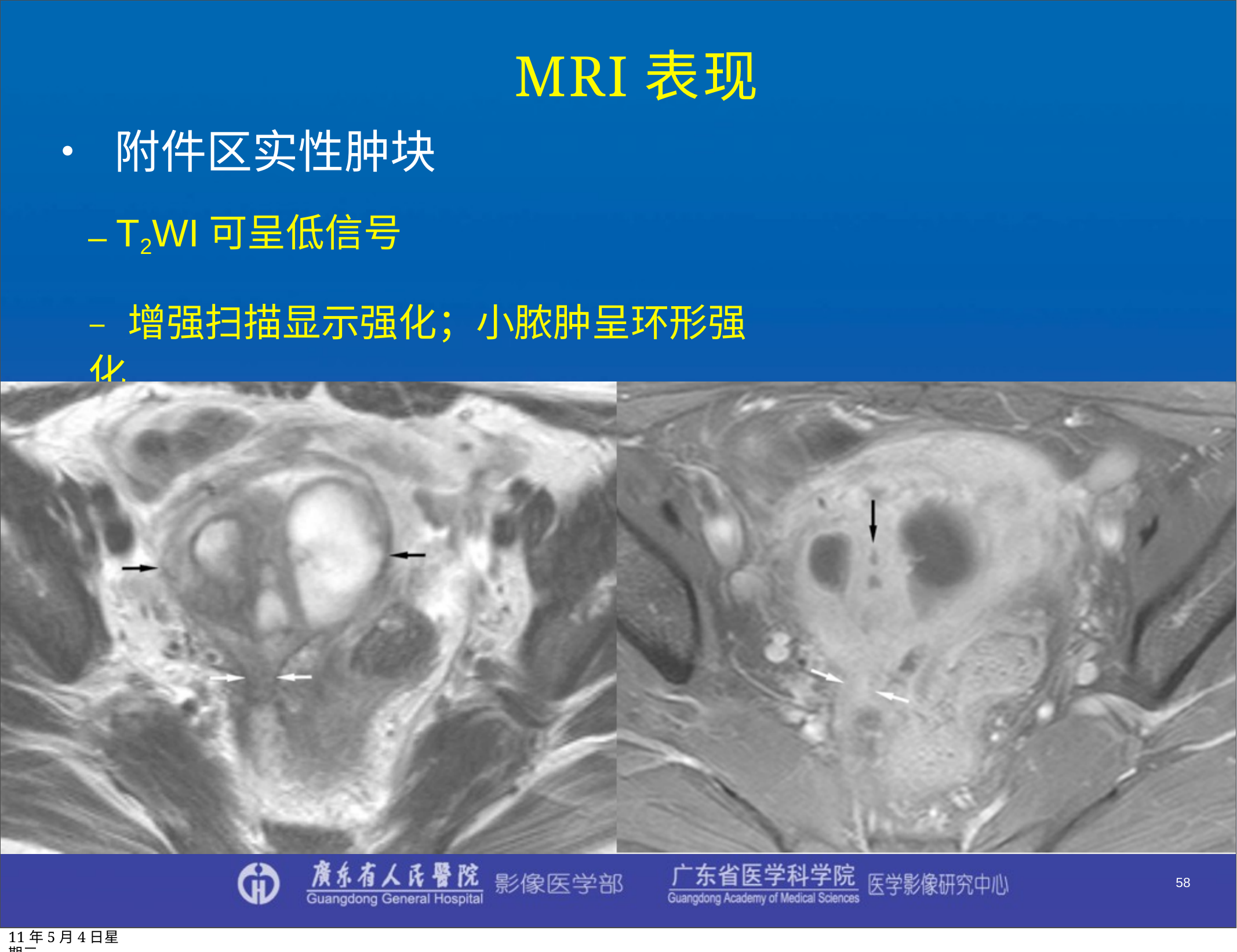

# MRI表现
• 附件区实性肿块
– T2WI可呈低信号
– 增强扫描显示强化；小脓肿呈环形强化
• 从附件肿块发出索条类似改变

58
11年5月4日星期三